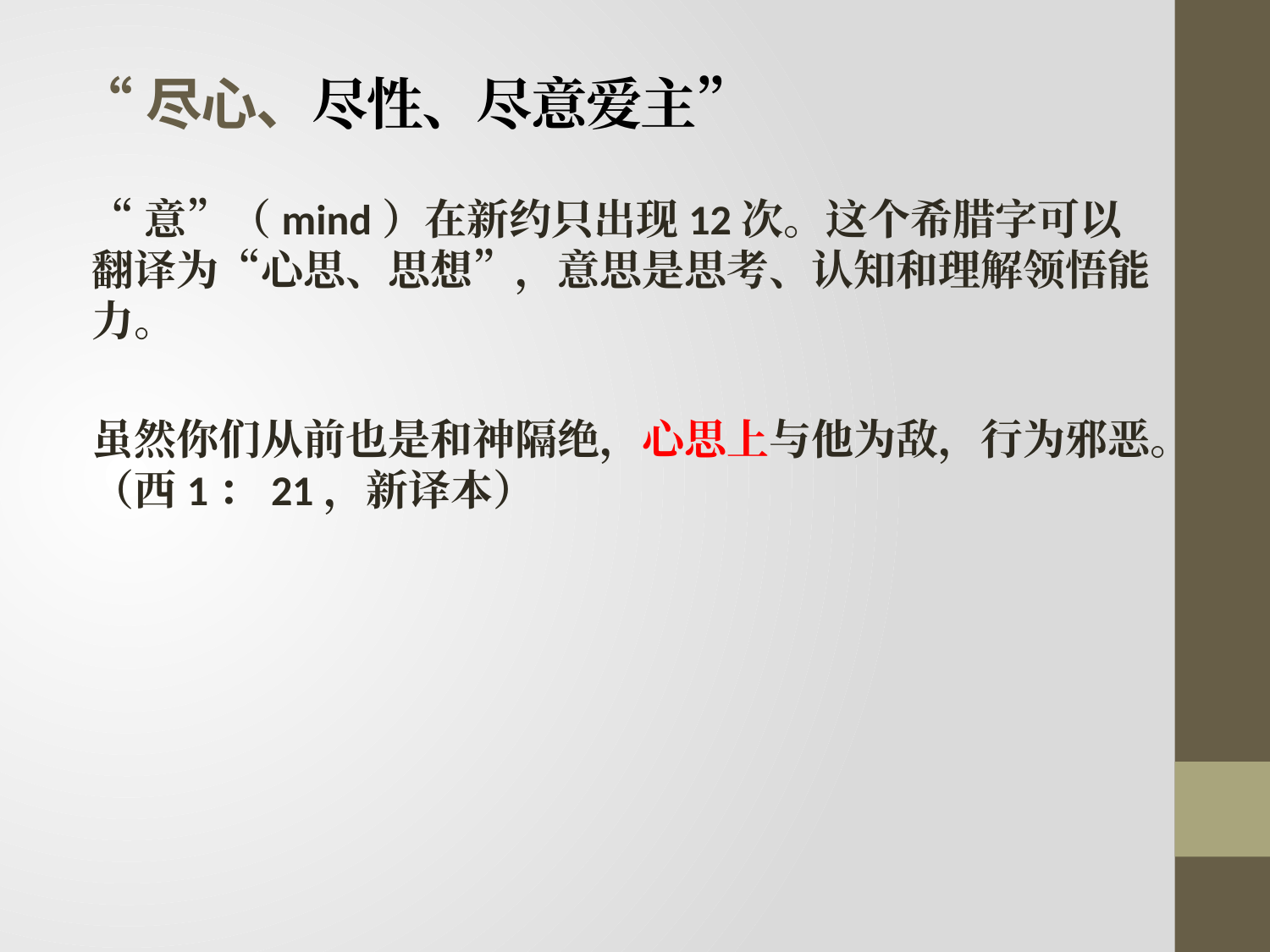

# “尽心、尽性、尽意爱主”
“意”（mind）在新约只出现12次。这个希腊字可以翻译为“心思、思想”，意思是思考、认知和理解领悟能力。

虽然你们从前也是和神隔绝，心思上与他为敌，行为邪恶。（西1：21，新译本）